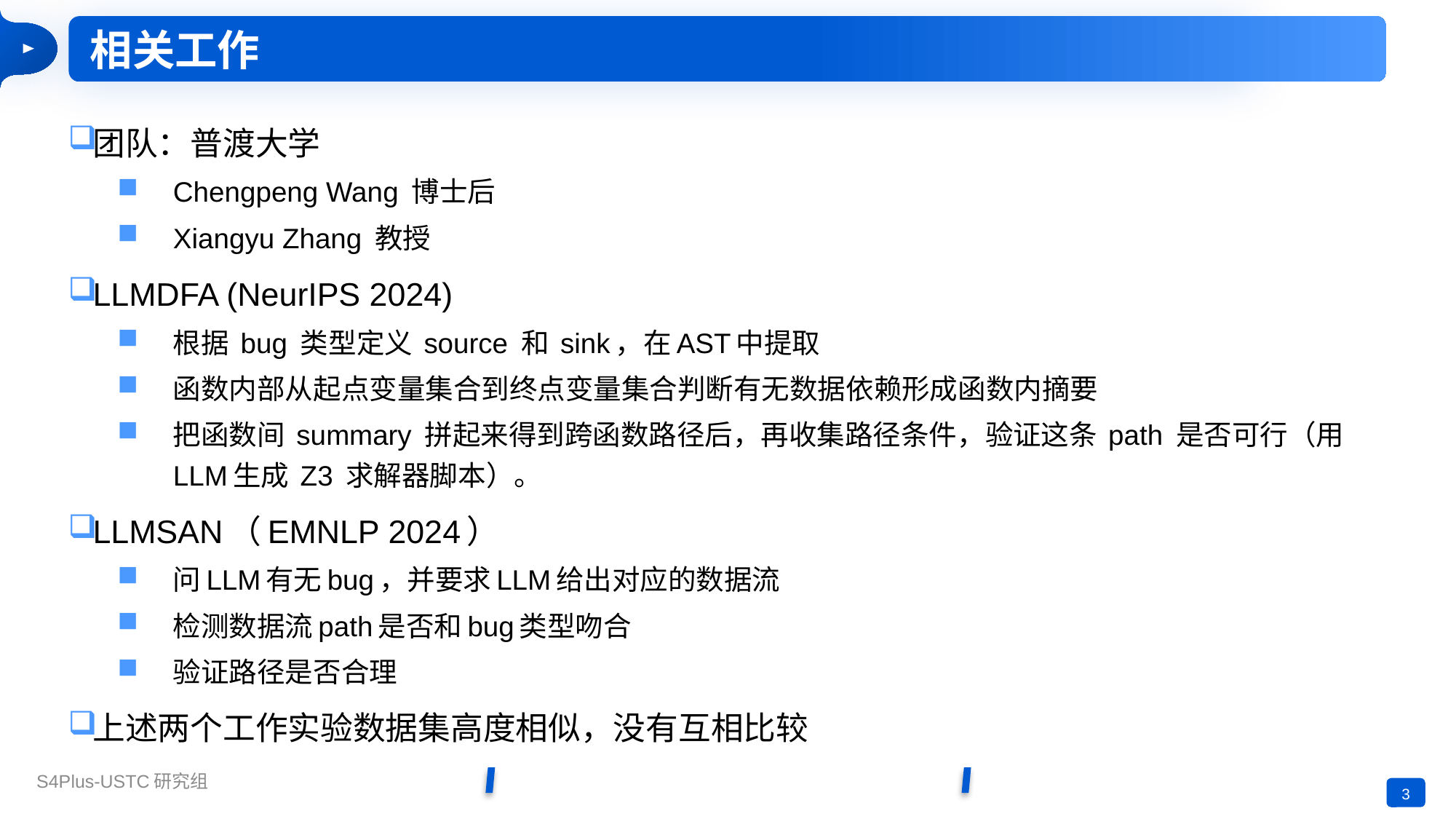

相关工作
团队：普渡大学
Chengpeng Wang 博士后
Xiangyu Zhang 教授
LLMDFA (NeurIPS 2024)
根据 bug 类型定义 source 和 sink，在AST中提取
函数内部从起点变量集合到终点变量集合判断有无数据依赖形成函数内摘要
把函数间 summary 拼起来得到跨函数路径后，再收集路径条件，验证这条 path 是否可行（用LLM生成 Z3 求解器脚本）。
LLMSAN（EMNLP 2024）
问LLM有无bug，并要求LLM给出对应的数据流
检测数据流path是否和bug类型吻合
验证路径是否合理
上述两个工作实验数据集高度相似，没有互相比较

3